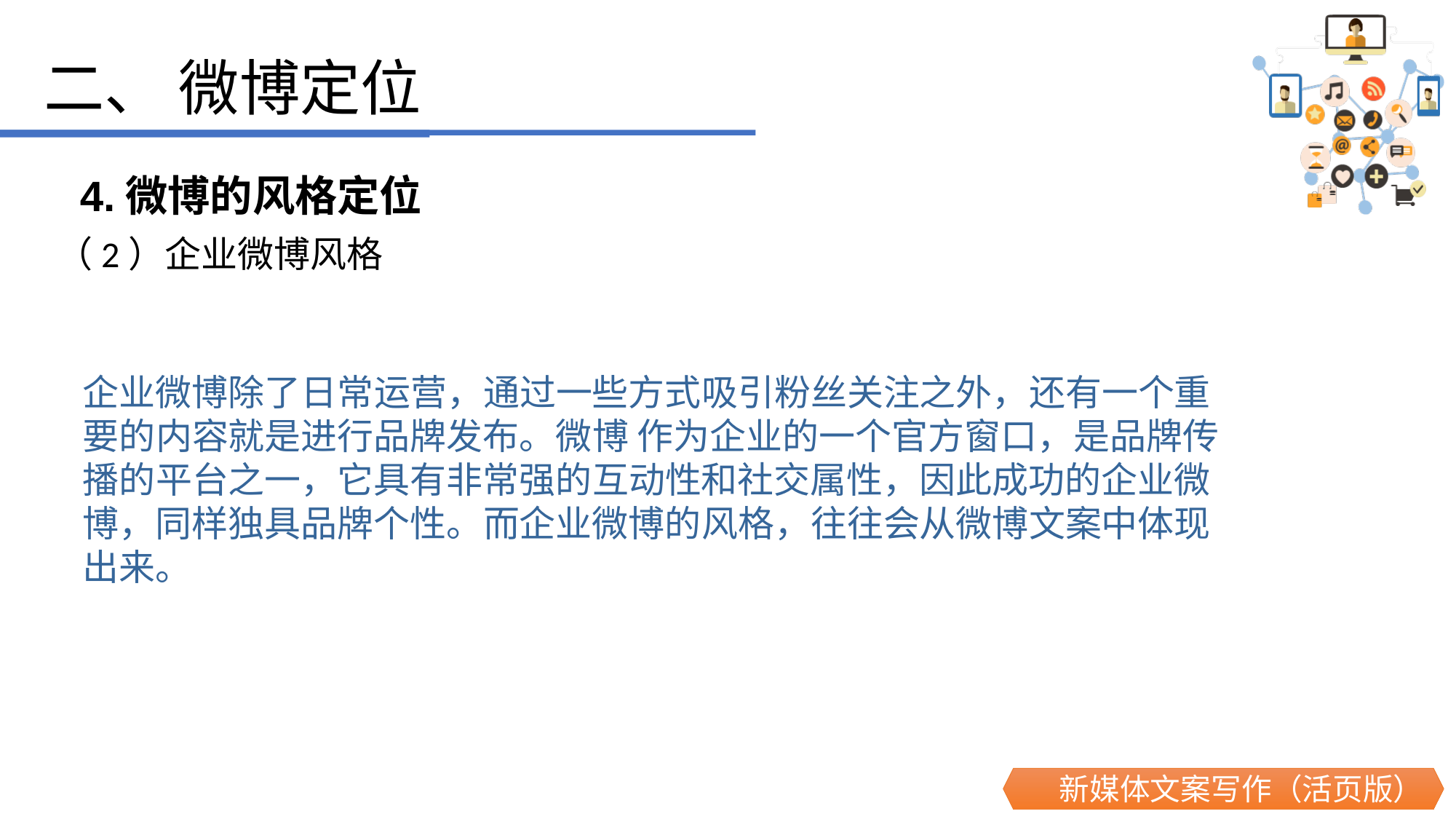

二、 微博定位

  4.微博的风格定位
（2）企业微博风格

企业微博除了日常运营，通过一些方式吸引粉丝关注之外，还有一个重要的内容就是进行品牌发布。微博 作为企业的一个官方窗口，是品牌传播的平台之一，它具有非常强的互动性和社交属性，因此成功的企业微博，同样独具品牌个性。而企业微博的风格，往往会从微博文案中体现出来。